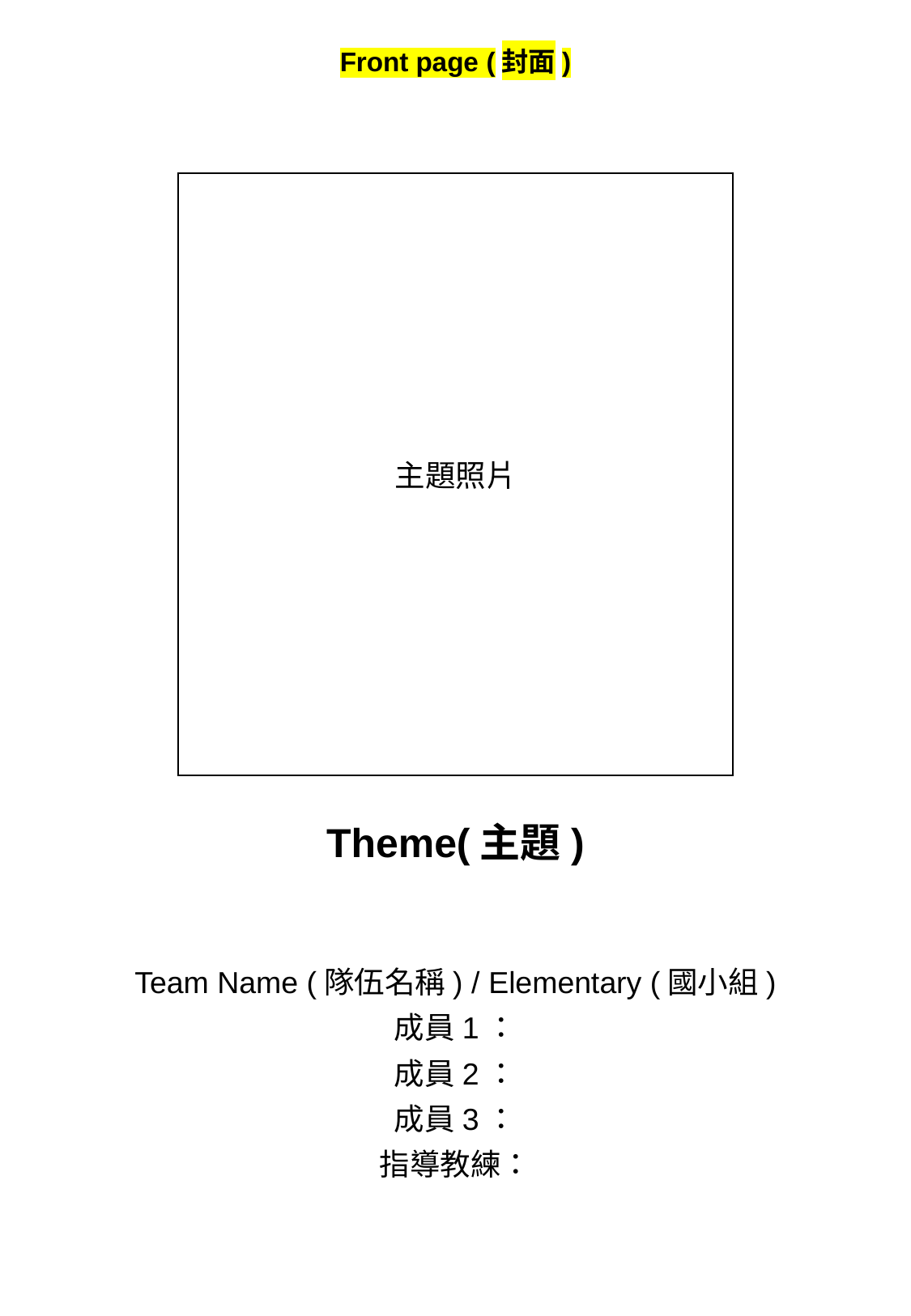

# Front page (封面)
主題照片
Theme(主題)
Team Name (隊伍名稱) / Elementary (國小組)
成員1：
成員2：
成員3：
指導教練：